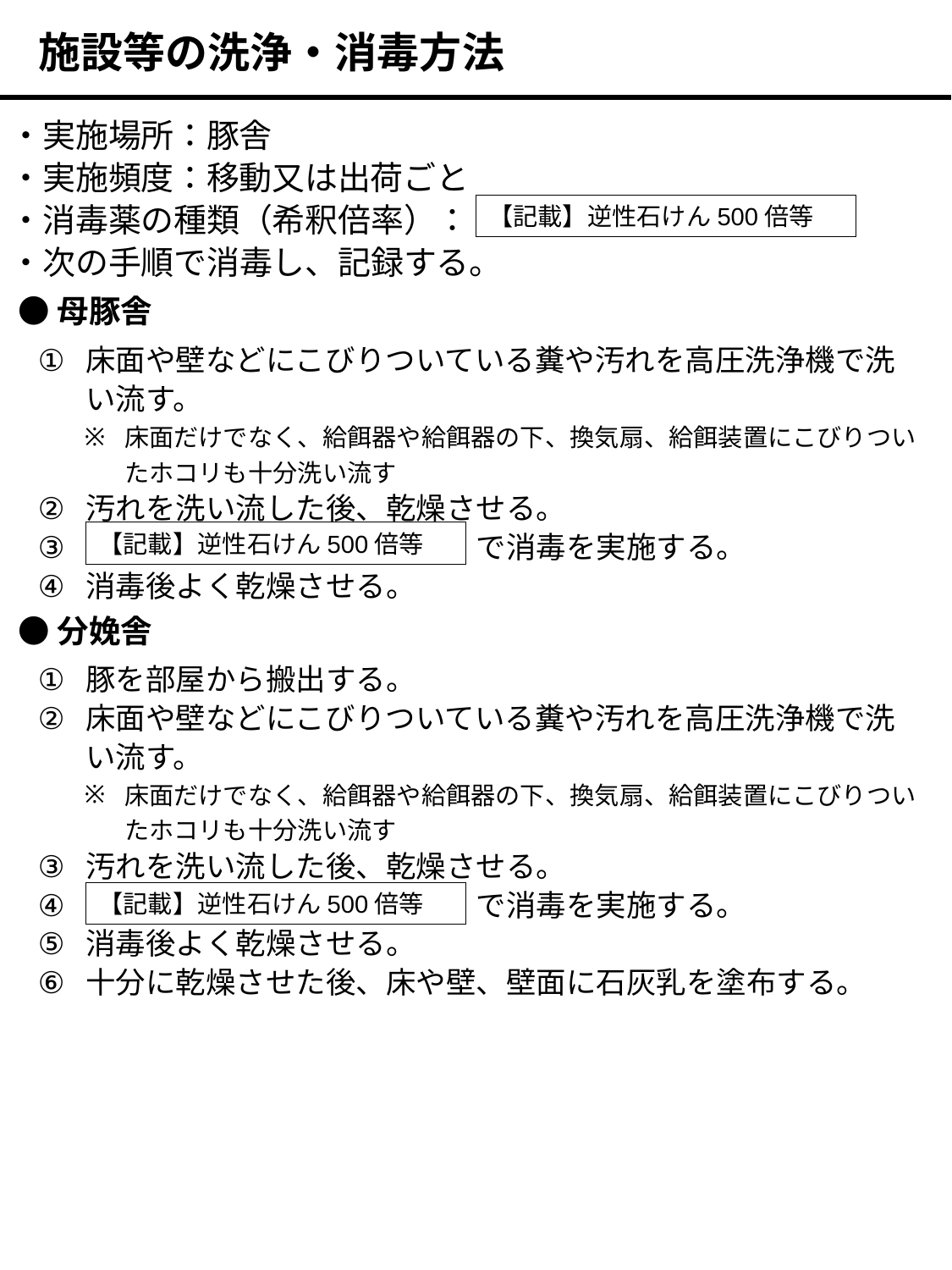

施設等の洗浄・消毒方法
・実施場所：豚舎
・実施頻度：移動又は出荷ごと
・消毒薬の種類（希釈倍率）：
・次の手順で消毒し、記録する。
【記載】逆性石けん500倍等
●母豚舎
床面や壁などにこびりついている糞や汚れを高圧洗浄機で洗い流す。
床面だけでなく、給餌器や給餌器の下、換気扇、給餌装置にこびりついたホコリも十分洗い流す
汚れを洗い流した後、乾燥させる。
　　　　　　　　　　　　　で消毒を実施する。
消毒後よく乾燥させる。
【記載】逆性石けん500倍等
●分娩舎
豚を部屋から搬出する。
床面や壁などにこびりついている糞や汚れを高圧洗浄機で洗い流す。
床面だけでなく、給餌器や給餌器の下、換気扇、給餌装置にこびりついたホコリも十分洗い流す
汚れを洗い流した後、乾燥させる。
　　　　　　　　　　　　　で消毒を実施する。
消毒後よく乾燥させる。
十分に乾燥させた後、床や壁、壁面に石灰乳を塗布する。
【記載】逆性石けん500倍等